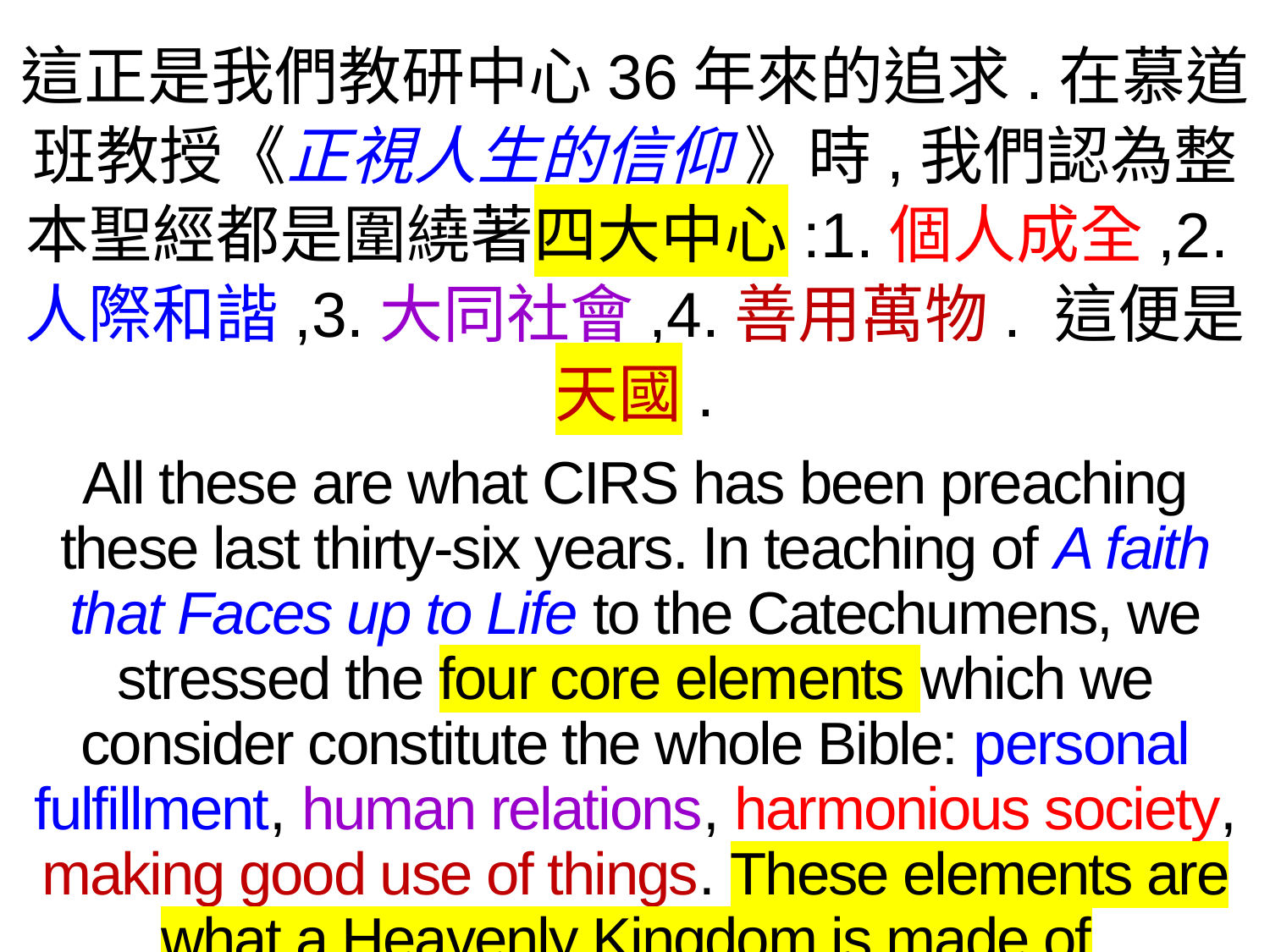

這正是我們教研中心36年來的追求.在慕道班教授《正視人生的信仰 》時,我們認為整本聖經都是圍繞著四大中心:1.個人成全,2.人際和諧,3.大同社會,4.善用萬物. 這便是天國.
All these are what CIRS has been preaching these last thirty-six years. In teaching of A faith that Faces up to Life to the Catechumens, we stressed the four core elements which we consider constitute the whole Bible: personal fulfillment, human relations, harmonious society, making good use of things. These elements are what a Heavenly Kingdom is made of.